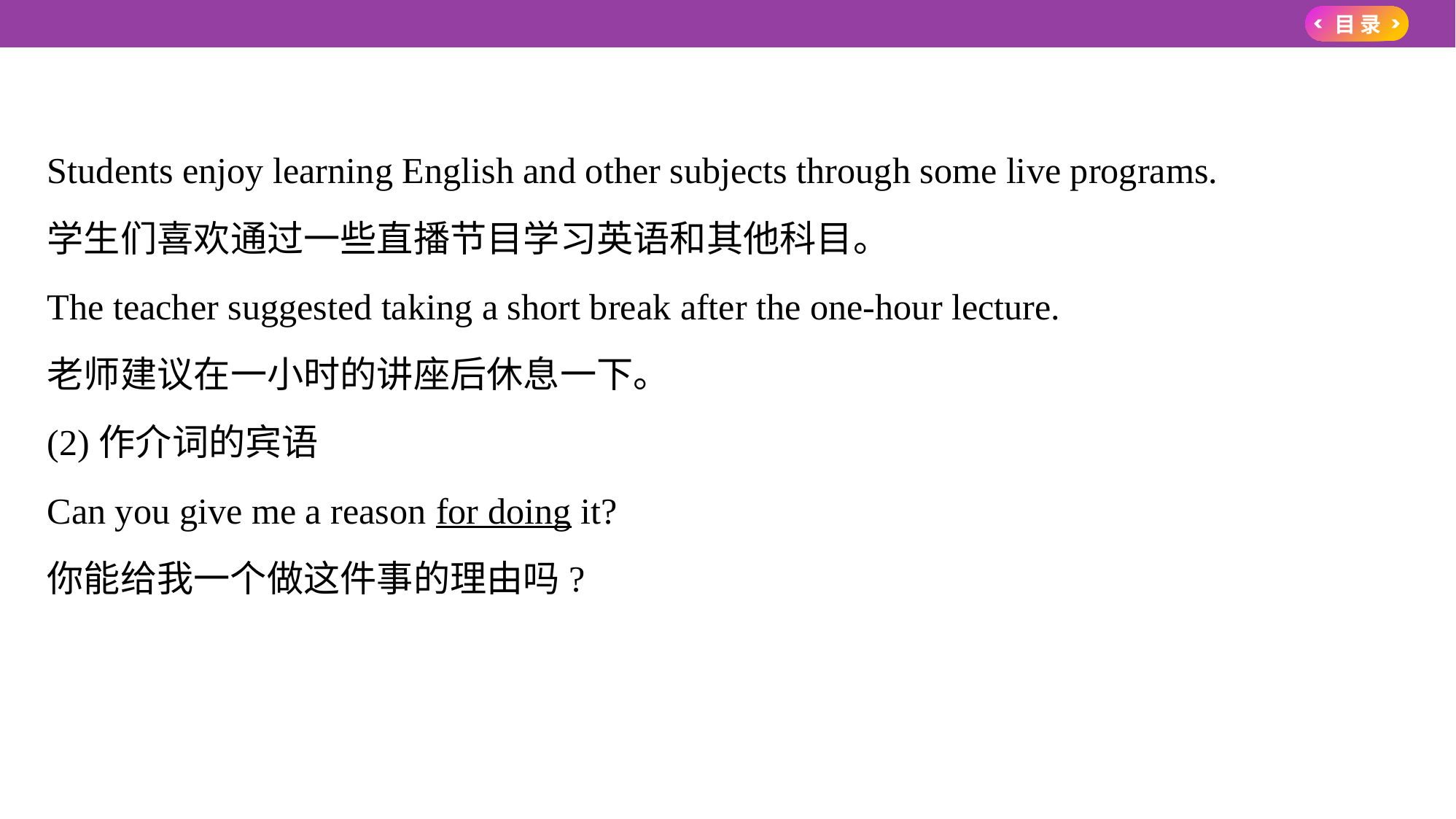

Students enjoy learning English and other subjects through some live programs.
学生们喜欢通过一些直播节目学习英语和其他科目。
The teacher suggested taking a short break after the one-hour lecture.
老师建议在一小时的讲座后休息一下。
(2)作介词的宾语
Can you give me a reason for doing it?
你能给我一个做这件事的理由吗?